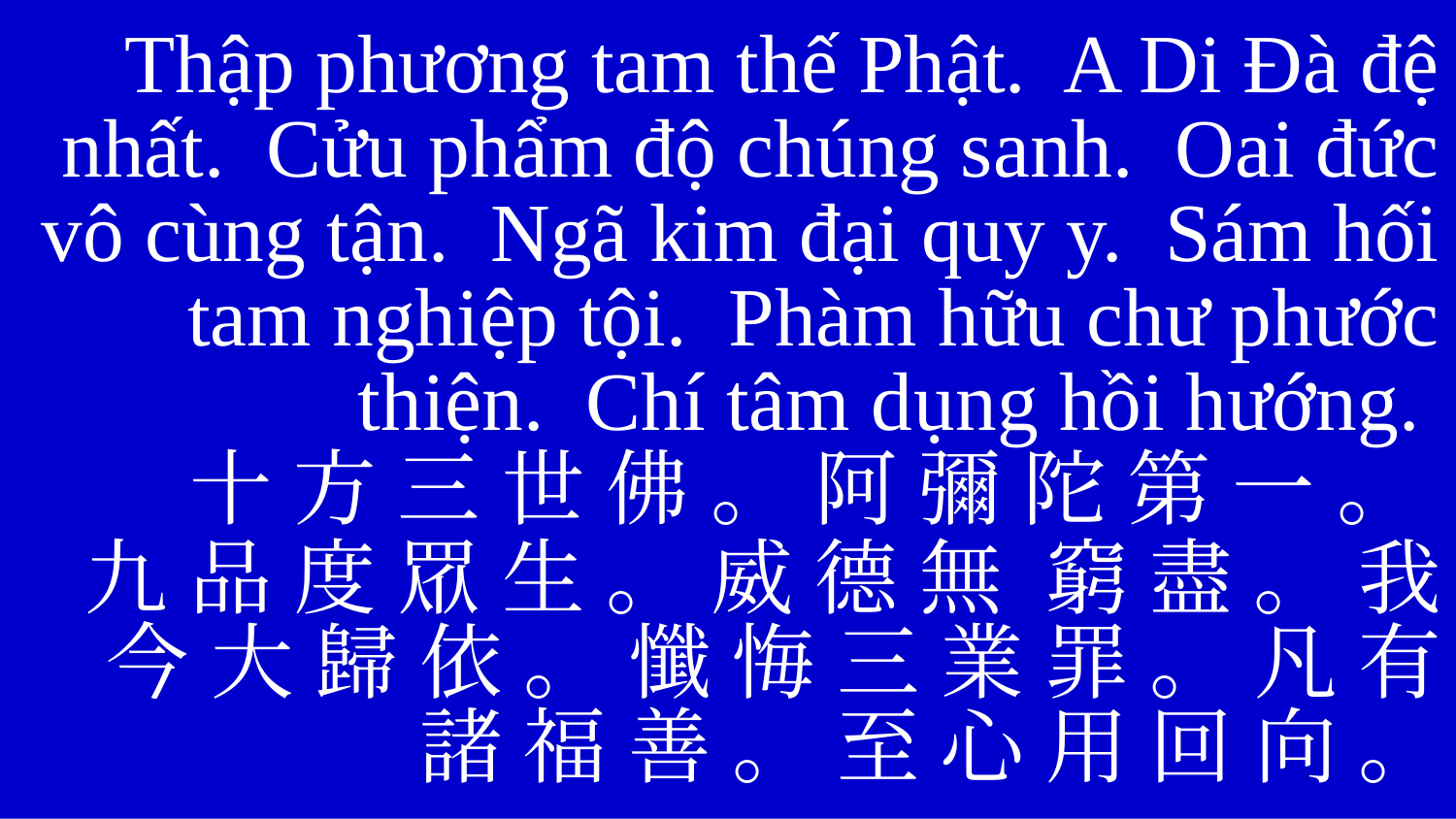

Thập phương tam thế Phật.  A Di Đà đệ nhất.  Cửu phẩm độ chúng sanh.  Oai đức vô cùng tận.  Ngã kim đại quy y.  Sám hối tam nghiệp tội.  Phàm hữu chư phước thiện.  Chí tâm dụng hồi hướng.
十 方 三 世 佛 。 阿 彌 陀 第 一 。
 九 品 度 眾 生 。 威 德 無  窮 盡 。 我 今 大 歸 依 。 懺 悔 三 業 罪 。 凡 有 諸 福 善 。 至 心 用 回 向 。